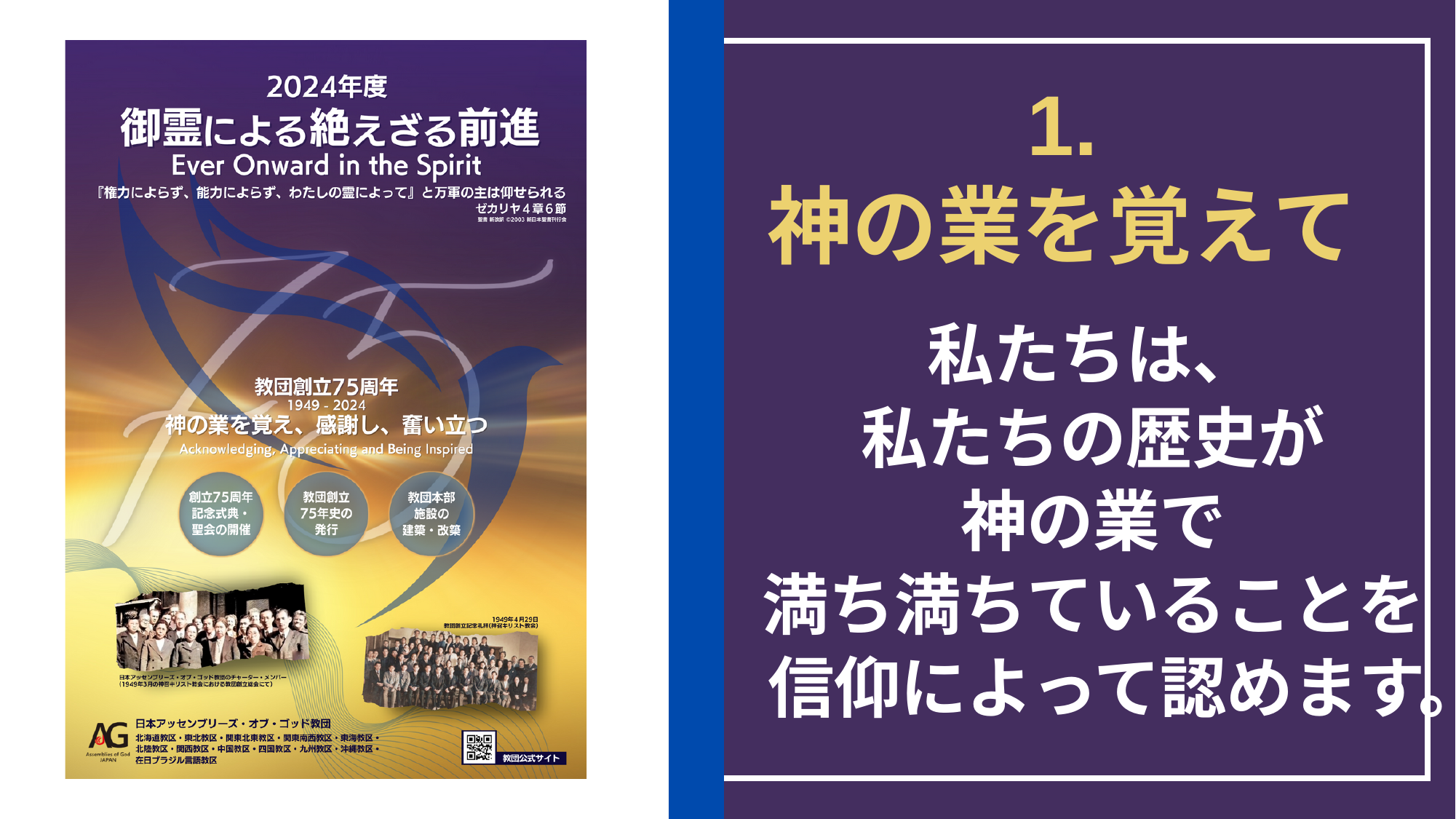

1.
神の業を覚えて
私たちは、
私たちの歴史が
神の業で
満ち満ちていることを
信仰によって認めます。